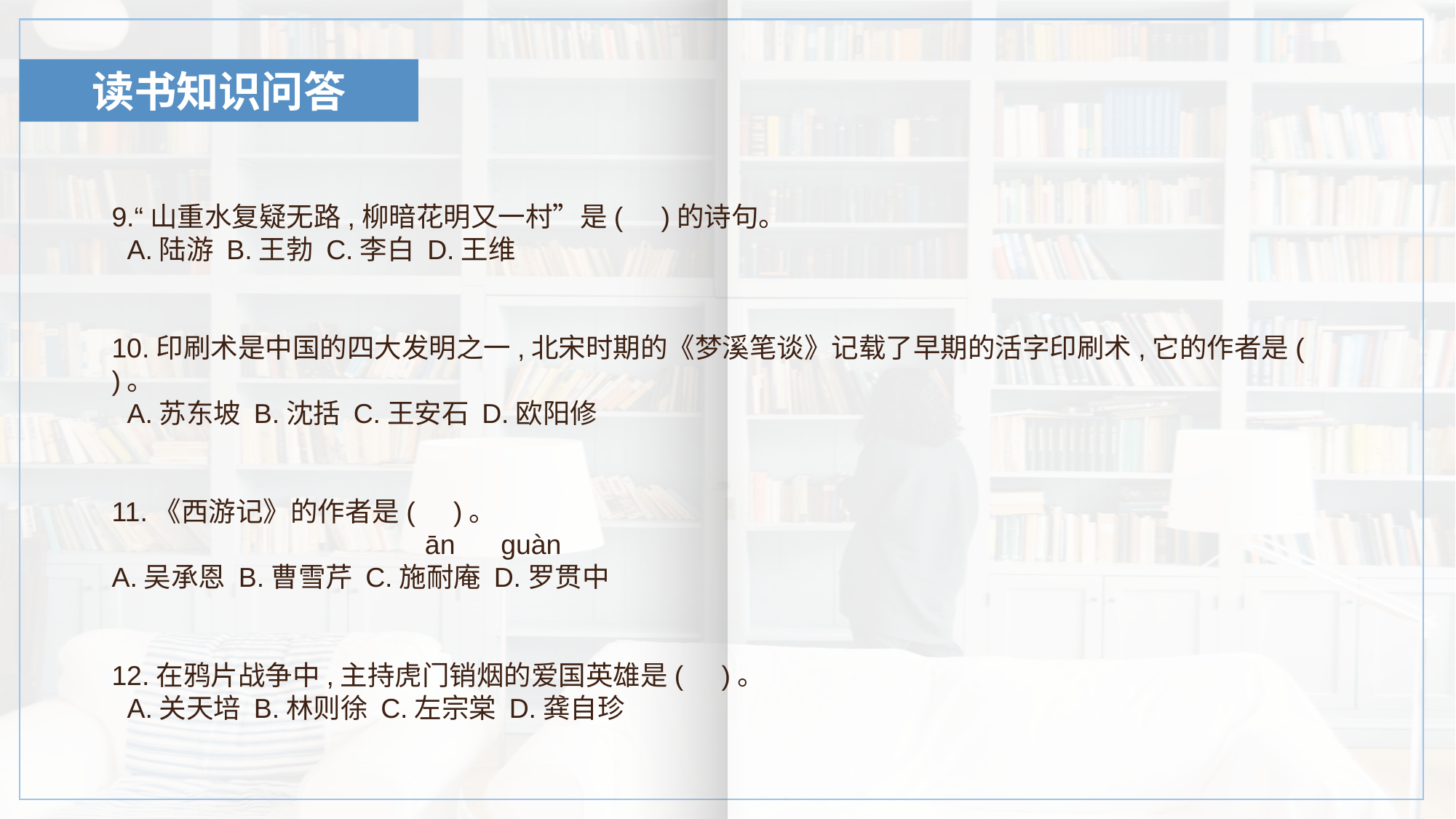

读书知识问答
9.“山重水复疑无路,柳暗花明又一村”是(     )的诗句。
  A.陆游 B.王勃 C.李白 D.王维

10.印刷术是中国的四大发明之一,北宋时期的《梦溪笔谈》记载了早期的活字印刷术,它的作者是(     )。
  A.苏东坡 B.沈括 C.王安石 D.欧阳修

11.《西游记》的作者是(     )。
                                         ān      guàn
A.吴承恩 B.曹雪芹 C.施耐庵 D.罗贯中

12.在鸦片战争中,主持虎门销烟的爱国英雄是(     )。
  A.关天培 B.林则徐 C.左宗棠 D.龚自珍